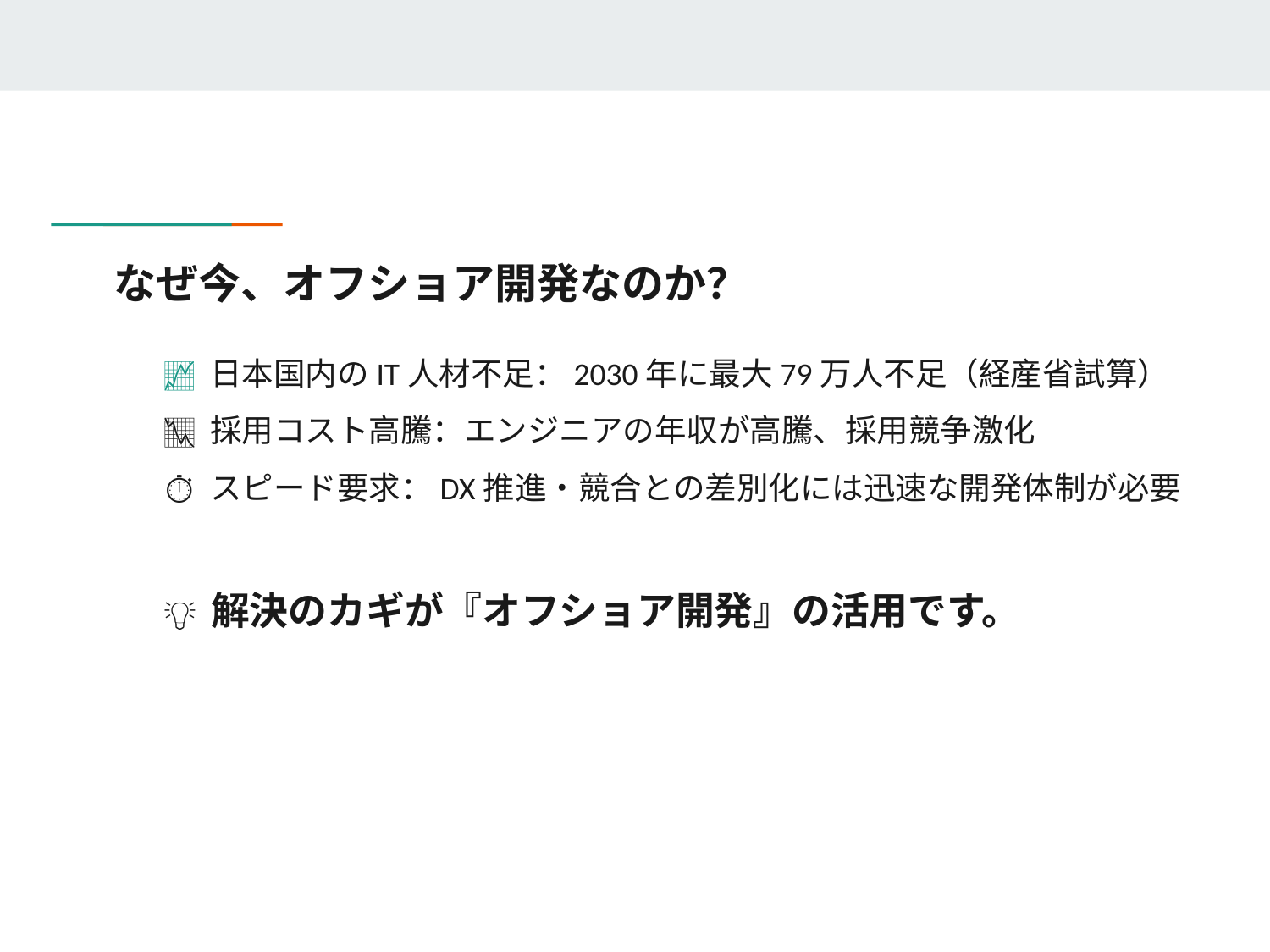

# なぜ今、オフショア開発なのか？
📈 日本国内のIT人材不足：2030年に最大79万人不足（経産省試算）
📉 採用コスト高騰：エンジニアの年収が高騰、採用競争激化
⏱️ スピード要求：DX推進・競合との差別化には迅速な開発体制が必要

💡 解決のカギが『オフショア開発』の活用です。